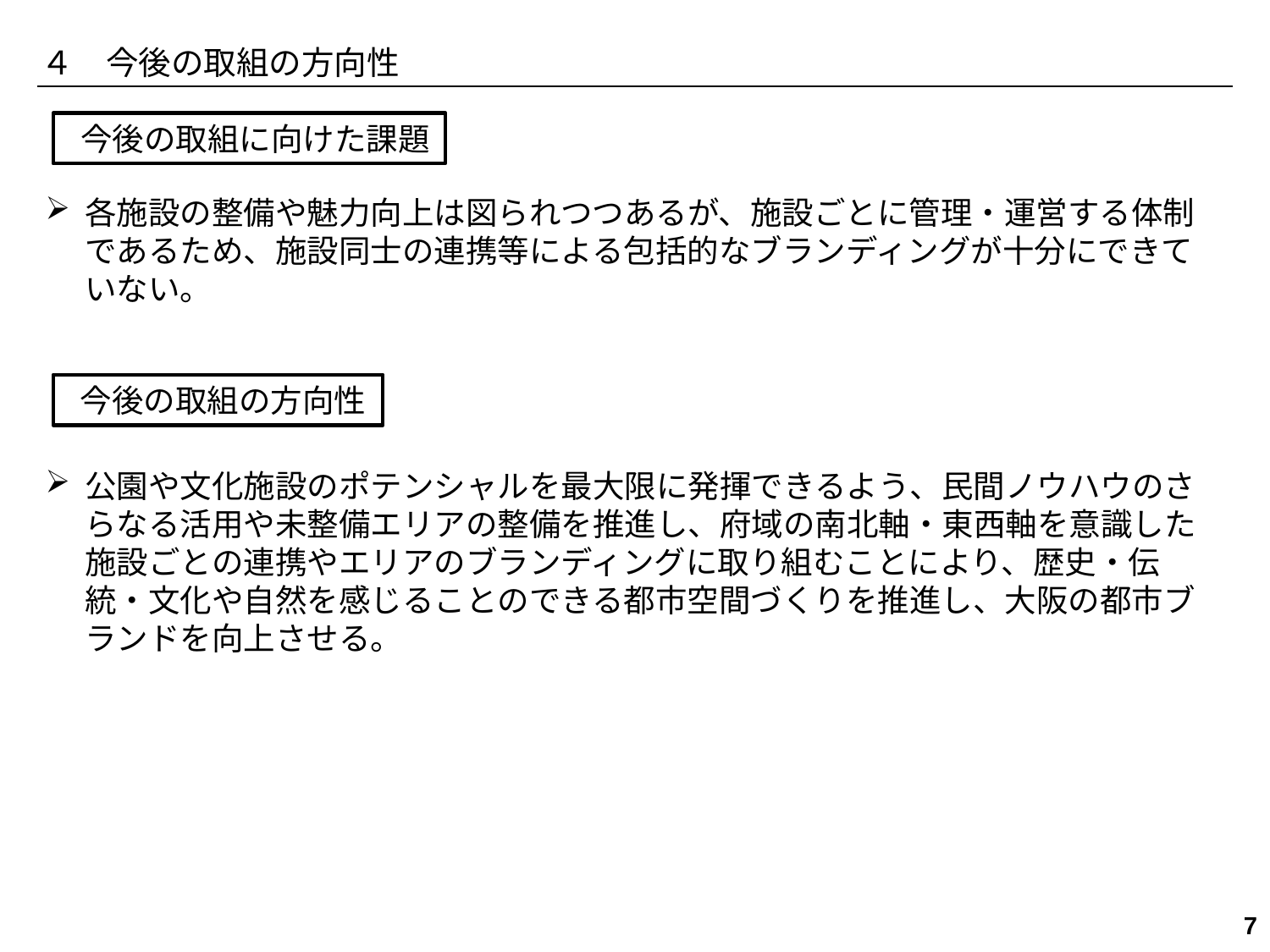

４　今後の取組の方向性
 今後の取組に向けた課題
各施設の整備や魅力向上は図られつつあるが、施設ごとに管理・運営する体制であるため、施設同士の連携等による包括的なブランディングが十分にできていない。
 今後の取組の方向性
公園や文化施設のポテンシャルを最大限に発揮できるよう、民間ノウハウのさらなる活用や未整備エリアの整備を推進し、府域の南北軸・東西軸を意識した施設ごとの連携やエリアのブランディングに取り組むことにより、歴史・伝統・文化や自然を感じることのできる都市空間づくりを推進し、大阪の都市ブランドを向上させる。
7